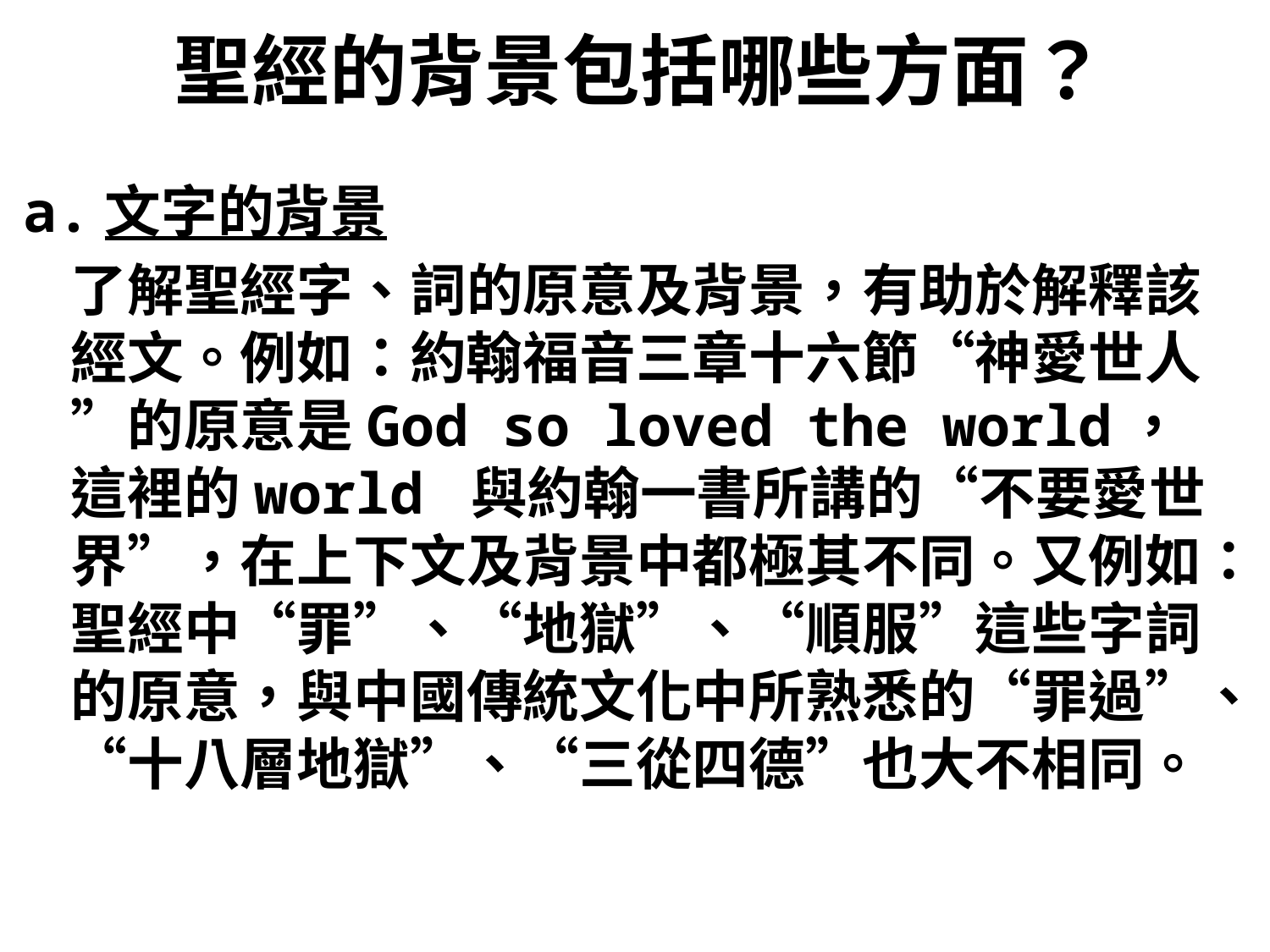

# 聖經的背景包括哪些方面？
a.文字的背景
	了解聖經字、詞的原意及背景，有助於解釋該經文。例如：約翰福音三章十六節“神愛世人”的原意是God so loved the world，這裡的world 與約翰一書所講的“不要愛世界”，在上下文及背景中都極其不同。又例如：聖經中“罪”、“地獄”、“順服”這些字詞的原意，與中國傳統文化中所熟悉的“罪過”、“十八層地獄”、“三從四德”也大不相同。